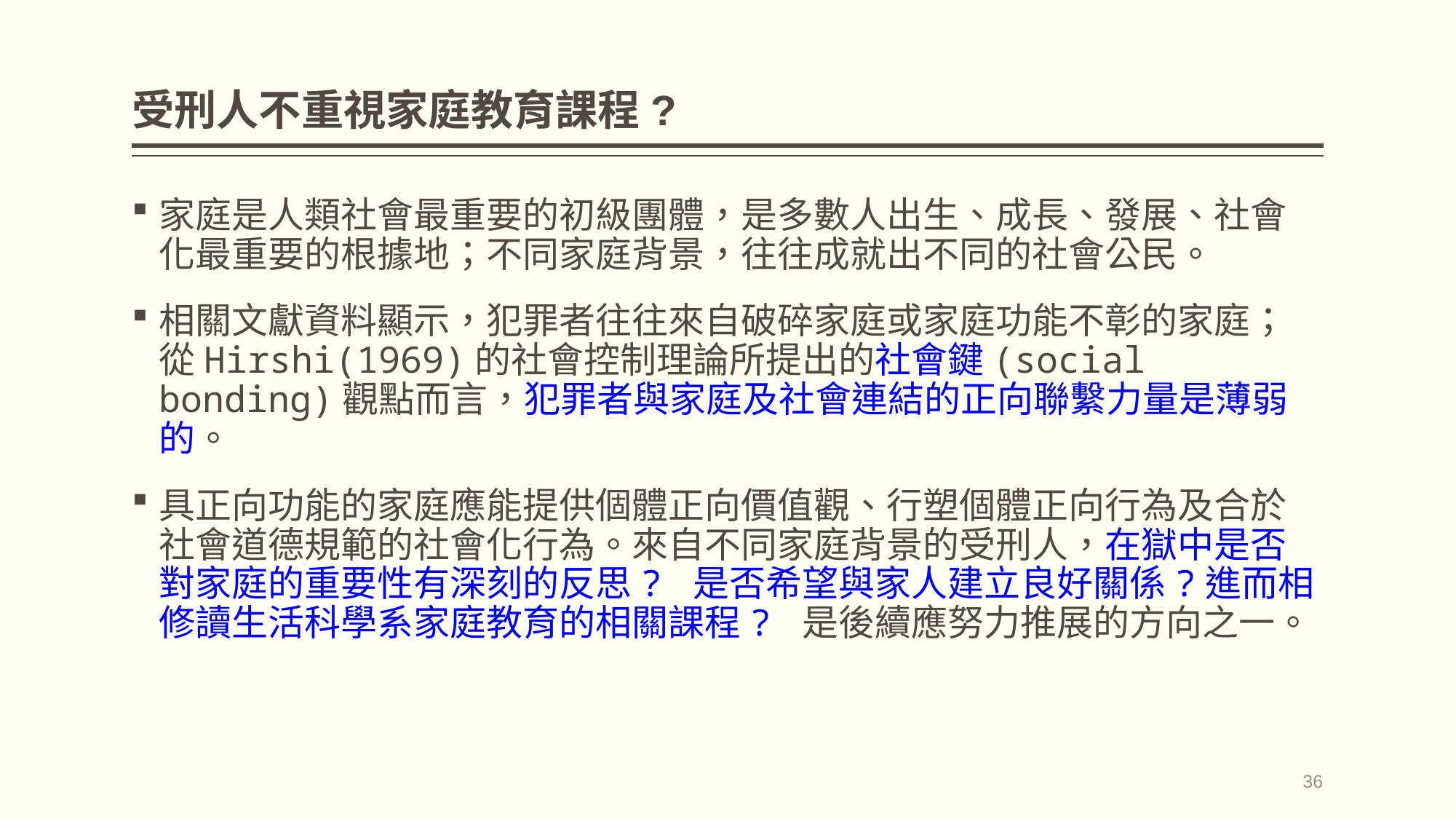

# 受刑人不重視家庭教育課程?
家庭是人類社會最重要的初級團體，是多數人出生、成長、發展、社會化最重要的根據地；不同家庭背景，往往成就出不同的社會公民。
相關文獻資料顯示，犯罪者往往來自破碎家庭或家庭功能不彰的家庭；從Hirshi(1969)的社會控制理論所提出的社會鍵(social bonding)觀點而言，犯罪者與家庭及社會連結的正向聯繫力量是薄弱的。
具正向功能的家庭應能提供個體正向價值觀、行塑個體正向行為及合於社會道德規範的社會化行為。來自不同家庭背景的受刑人，在獄中是否對家庭的重要性有深刻的反思? 是否希望與家人建立良好關係?進而相修讀生活科學系家庭教育的相關課程? 是後續應努力推展的方向之一。
36